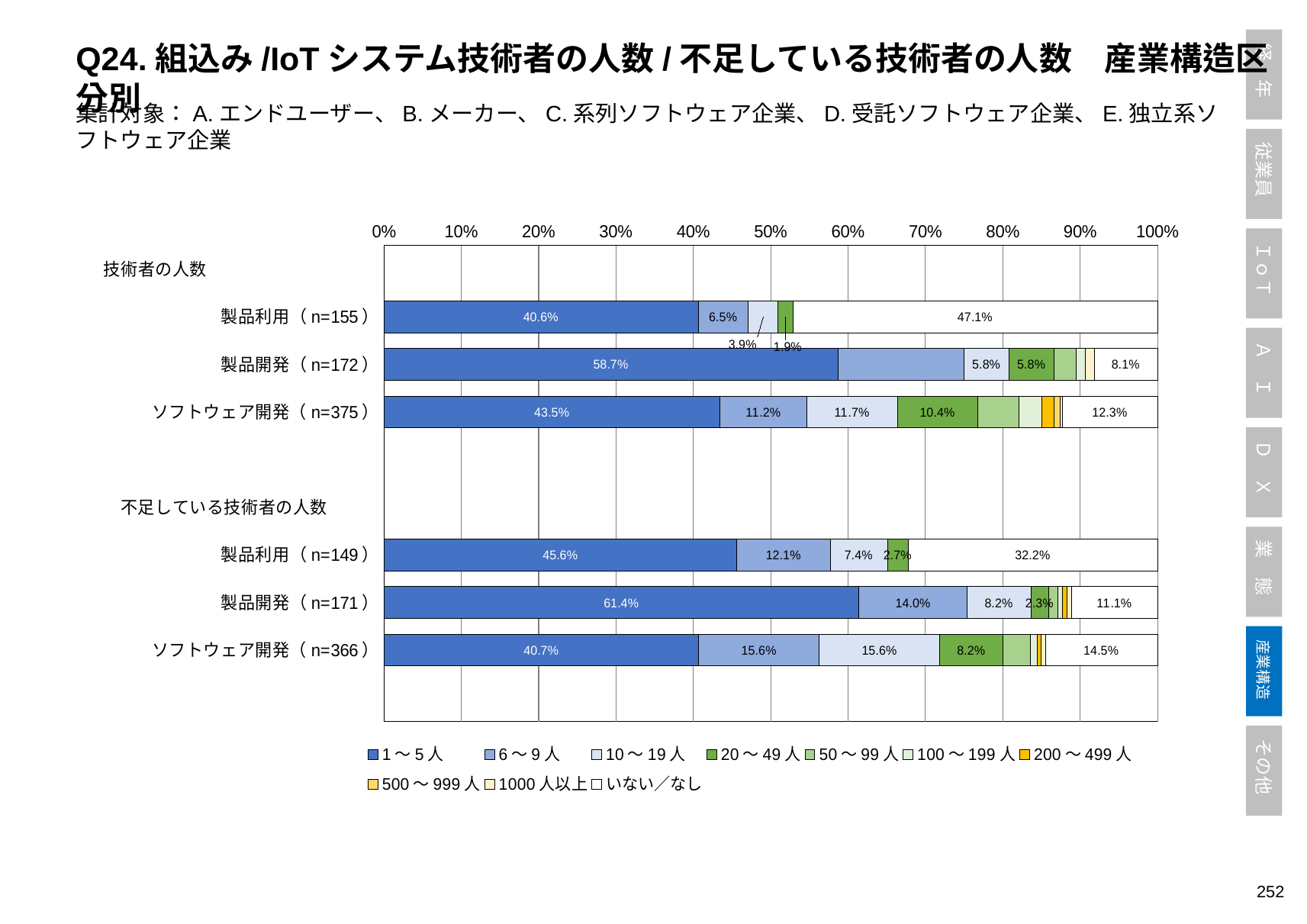

Q24.組込み/IoTシステム技術者の人数/不足している技術者の人数　産業構造区分別
集計対象：A.エンドユーザー、B.メーカー、C.系列ソフトウェア企業、D.受託ソフトウェア企業、E.独立系ソフトウェア企業

### Chart

| Category | 1～5人 | 6～9人 | 10～19人 | 20～49人 | 50～99人 | 100～199人 | 200～499人 | 500～999人 | 1000人以上 | いない／なし |
|---|---|---|---|---|---|---|---|---|---|---|
| 技術者の人数　　　　　　　　　　 | None | None | None | None | None | None | None | None | None | None |
| 製品利用（n=155） | 0.4064516129032258 | 0.06451612903225806 | 0.03870967741935484 | 0.01935483870967742 | 0.0 | 0.0 | 0.0 | 0.0 | 0.0 | 0.47096774193548385 |
| 製品開発（n=172） | 0.5872093023255814 | 0.16279069767441862 | 0.05813953488372093 | 0.05813953488372093 | 0.029069767441860465 | 0.011627906976744186 | 0.0 | 0.0 | 0.011627906976744186 | 0.08139534883720931 |
| ソフトウェア開発（n=375） | 0.43466666666666665 | 0.112 | 0.11733333333333333 | 0.104 | 0.05333333333333334 | 0.029333333333333333 | 0.016 | 0.008 | 0.0026666666666666666 | 0.12266666666666666 |
|  | None | None | None | None | None | None | None | None | None | None |
| 不足している技術者の人数　　　 | None | None | None | None | None | None | None | None | None | None |
| 製品利用（n=149） | 0.4563758389261745 | 0.12080536912751678 | 0.0738255033557047 | 0.026845637583892617 | 0.0 | 0.0 | 0.0 | 0.0 | 0.0 | 0.3221476510067114 |
| 製品開発（n=171） | 0.6140350877192983 | 0.14035087719298245 | 0.08187134502923976 | 0.023391812865497075 | 0.011695906432748537 | 0.005847953216374269 | 0.005847953216374269 | 0.0 | 0.005847953216374269 | 0.1111111111111111 |
| ソフトウェア開発（n=366） | 0.40710382513661203 | 0.1557377049180328 | 0.1557377049180328 | 0.08196721311475409 | 0.03551912568306011 | 0.00819672131147541 | 0.00546448087431694 | 0.0 | 0.00546448087431694 | 0.1448087431693989 |
252